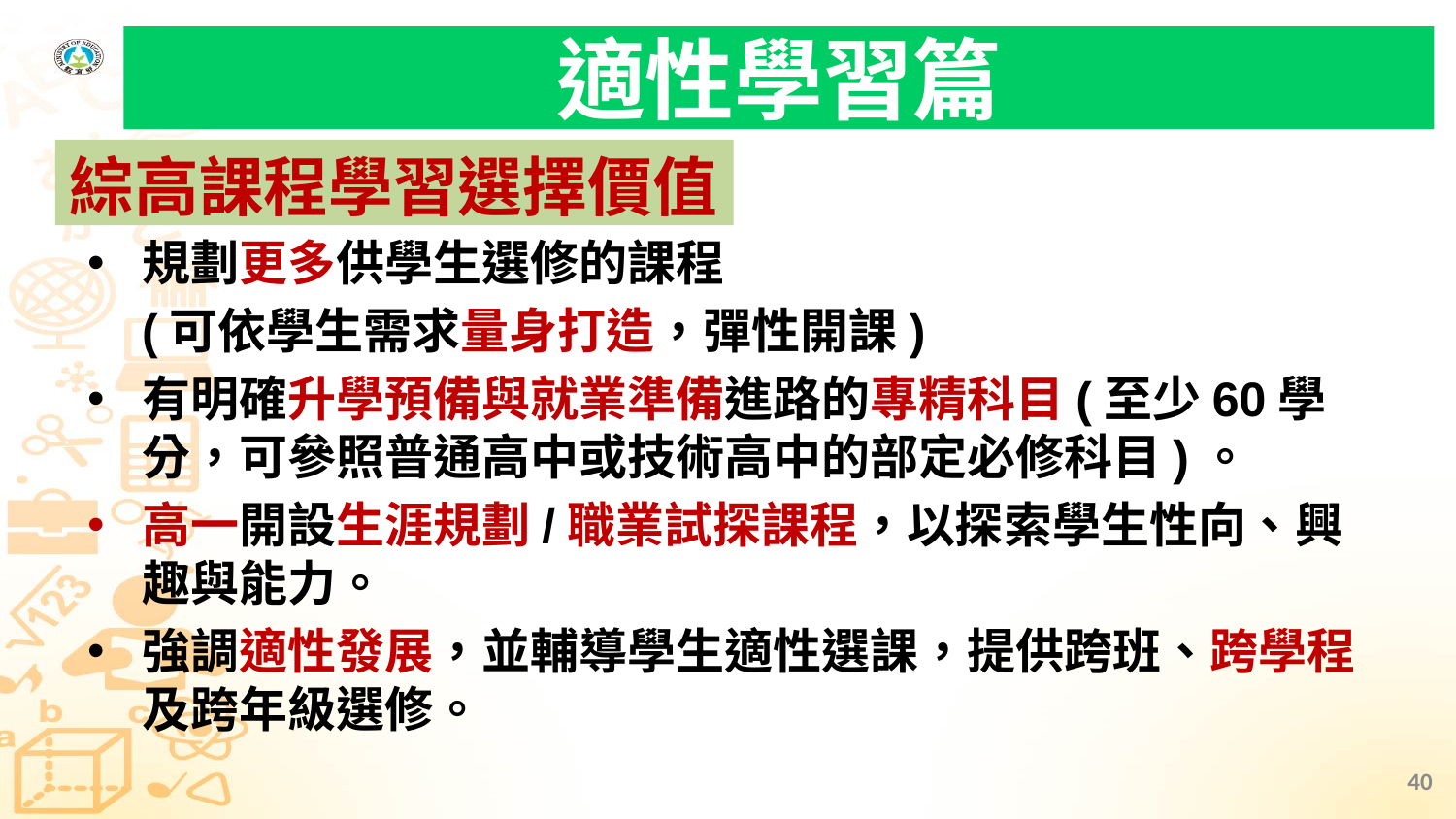

# 適性學習篇
綜高課程學習選擇價值
規劃更多供學生選修的課程
    (可依學生需求量身打造，彈性開課)
有明確升學預備與就業準備進路的專精科目(至少60學分，可參照普通高中或技術高中的部定必修科目)。
高一開設生涯規劃/職業試探課程，以探索學生性向、興趣與能力。
強調適性發展，並輔導學生適性選課，提供跨班、跨學程及跨年級選修。
40